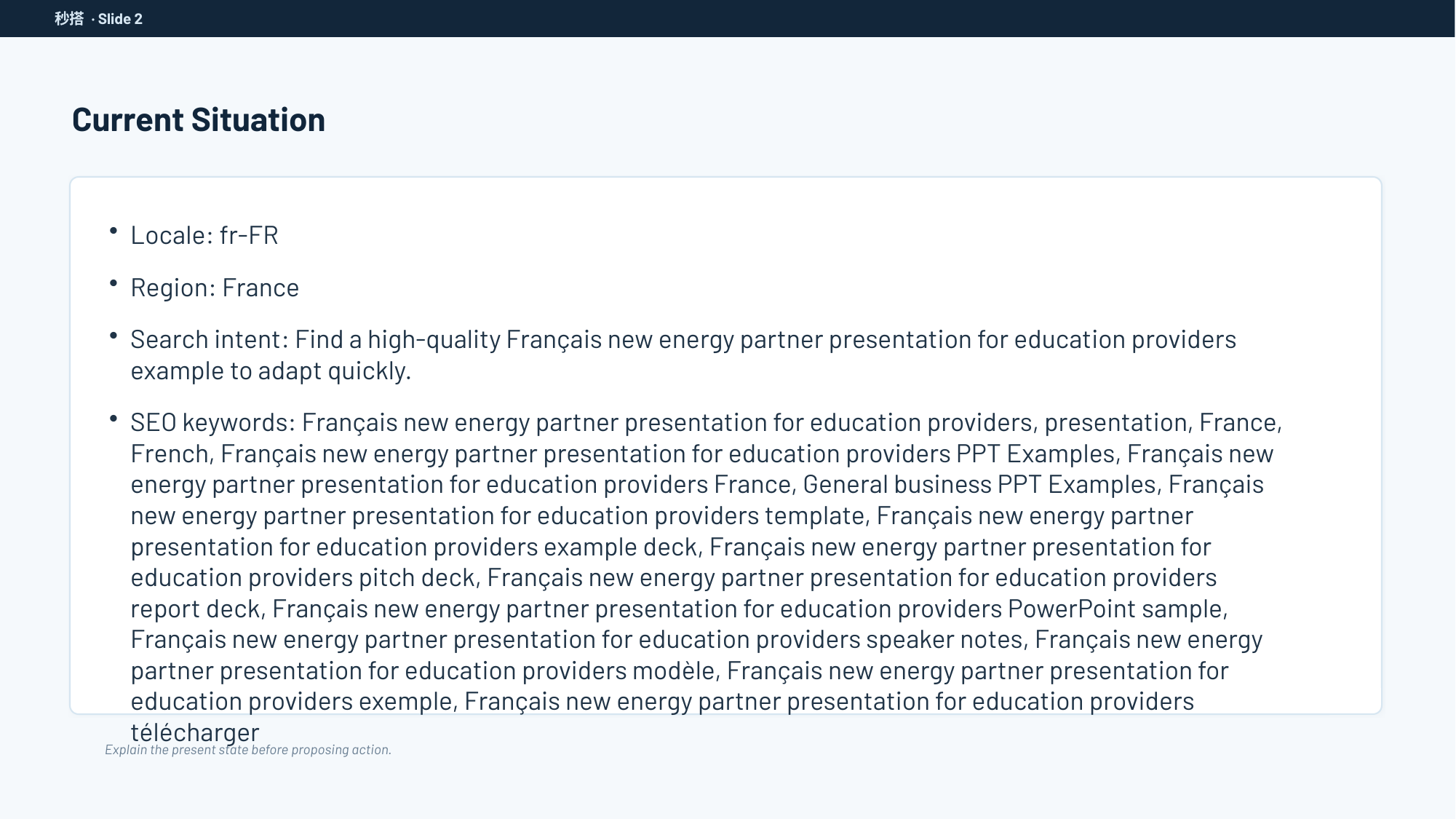

秒搭 · Slide 2
Current Situation

Locale: fr-FR
Region: France
Search intent: Find a high-quality Français new energy partner presentation for education providers example to adapt quickly.
SEO keywords: Français new energy partner presentation for education providers, presentation, France, French, Français new energy partner presentation for education providers PPT Examples, Français new energy partner presentation for education providers France, General business PPT Examples, Français new energy partner presentation for education providers template, Français new energy partner presentation for education providers example deck, Français new energy partner presentation for education providers pitch deck, Français new energy partner presentation for education providers report deck, Français new energy partner presentation for education providers PowerPoint sample, Français new energy partner presentation for education providers speaker notes, Français new energy partner presentation for education providers modèle, Français new energy partner presentation for education providers exemple, Français new energy partner presentation for education providers télécharger
Explain the present state before proposing action.